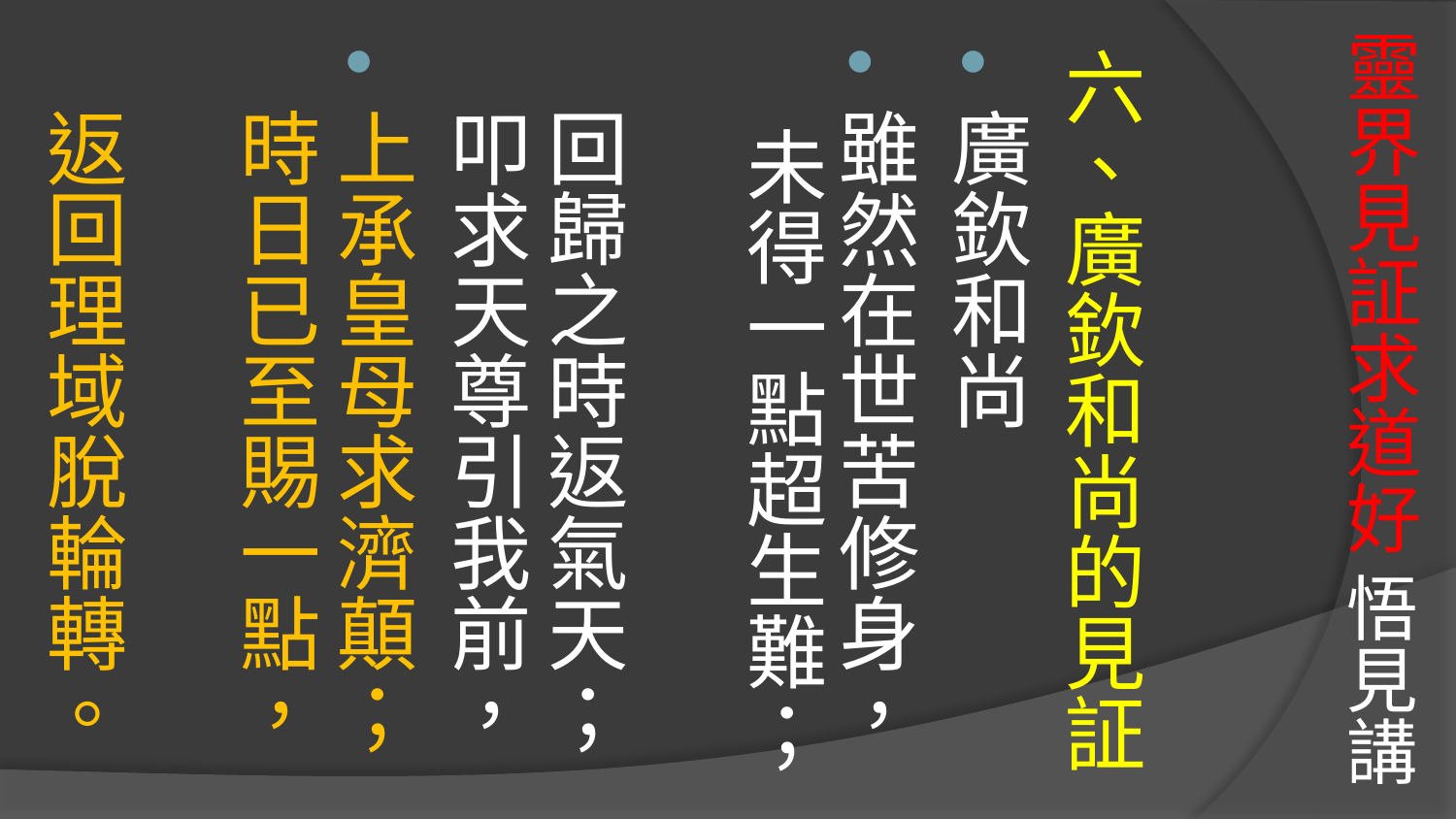

# 靈界見証求道好 悟見講
六、廣欽和尚的見証
廣欽和尚
雖然在世苦修身，   未得一點超生難；　　　　
回歸之時返氣天；
叩求天尊引我前，
上承皇母求濟顛；
時日已至賜一點，　　　　　　
返回理域脫輪轉。